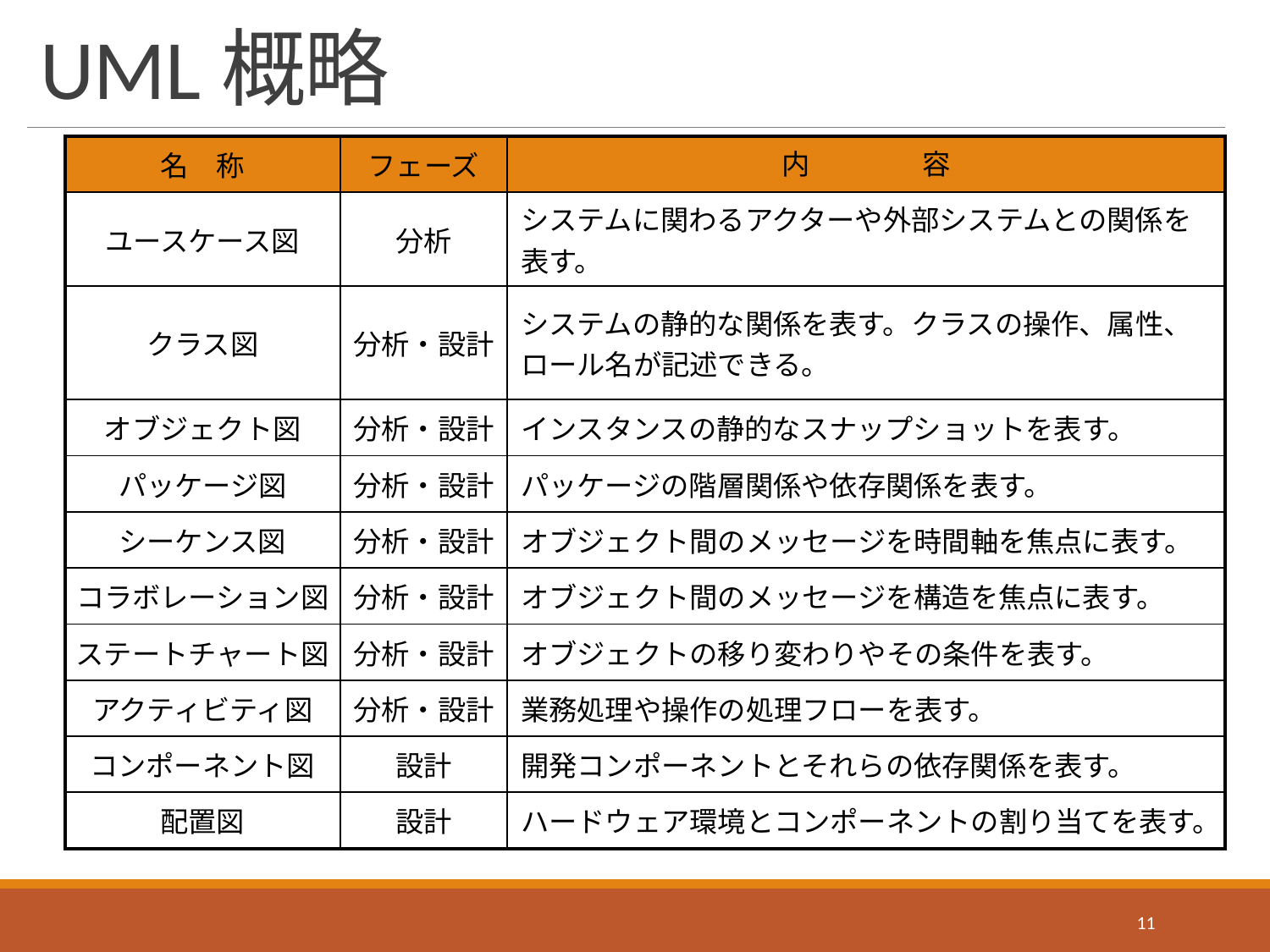

# UML概略
| 名　称 | フェーズ | 内　　　　容 |
| --- | --- | --- |
| ユースケース図 | 分析 | システムに関わるアクターや外部システムとの関係を表す。 |
| クラス図 | 分析・設計 | システムの静的な関係を表す。クラスの操作、属性、ロール名が記述できる。 |
| オブジェクト図 | 分析・設計 | インスタンスの静的なスナップショットを表す。 |
| パッケージ図 | 分析・設計 | パッケージの階層関係や依存関係を表す。 |
| シーケンス図 | 分析・設計 | オブジェクト間のメッセージを時間軸を焦点に表す。 |
| コラボレーション図 | 分析・設計 | オブジェクト間のメッセージを構造を焦点に表す。 |
| ステートチャート図 | 分析・設計 | オブジェクトの移り変わりやその条件を表す。 |
| アクティビティ図 | 分析・設計 | 業務処理や操作の処理フローを表す。 |
| コンポーネント図 | 設計 | 開発コンポーネントとそれらの依存関係を表す。 |
| 配置図 | 設計 | ハードウェア環境とコンポーネントの割り当てを表す。 |
11